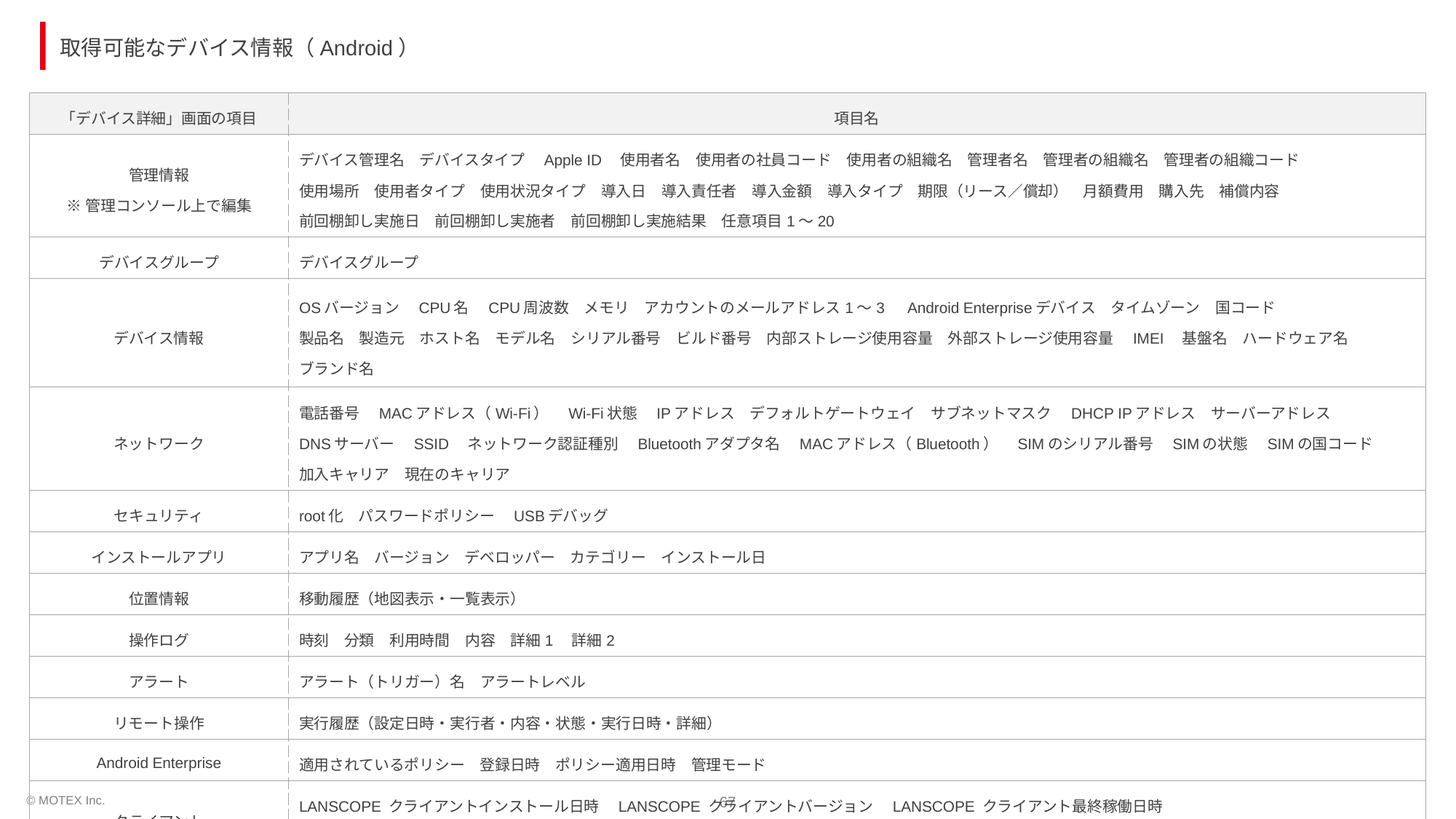

取得可能なデバイス情報（Android）
| 「デバイス詳細」画面の項目 | 項目名 |
| --- | --- |
| 管理情報 ※管理コンソール上で編集 | デバイス管理名　デバイスタイプ　Apple ID　使用者名　使用者の社員コード　使用者の組織名　管理者名　管理者の組織名　管理者の組織コード　 使用場所　使用者タイプ　使用状況タイプ　導入日　導入責任者　導入金額　導入タイプ　期限（リース／償却）　月額費用　購入先　補償内容　 前回棚卸し実施日　前回棚卸し実施者　前回棚卸し実施結果　任意項目1～20 |
| デバイスグループ | デバイスグループ |
| デバイス情報 | OSバージョン　CPU名　CPU周波数　メモリ　アカウントのメールアドレス1〜3　Android Enterpriseデバイス　タイムゾーン　国コード 製品名　製造元　ホスト名　モデル名　シリアル番号　ビルド番号　内部ストレージ使用容量　外部ストレージ使用容量　IMEI　基盤名　ハードウェア名 ブランド名 |
| ネットワーク | 電話番号　MACアドレス（Wi-Fi）　Wi-Fi状態　IPアドレス　デフォルトゲートウェイ　サブネットマスク　DHCP IPアドレス　サーバーアドレス　 DNSサーバー　SSID　ネットワーク認証種別　Bluetoothアダプタ名　MACアドレス（Bluetooth）　SIMのシリアル番号　SIMの状態　SIMの国コード　 加入キャリア　現在のキャリア |
| セキュリティ | root化　パスワードポリシー　USBデバッグ |
| インストールアプリ | アプリ名　バージョン　デベロッパー　カテゴリー　インストール日 |
| 位置情報 | 移動履歴（地図表示・一覧表示） |
| 操作ログ | 時刻　分類　利用時間　内容　詳細1　詳細2 |
| アラート | アラート（トリガー）名　アラートレベル |
| リモート操作 | 実行履歴（設定日時・実行者・内容・状態・実行日時・詳細） |
| Android Enterprise | 適用されているポリシー　登録日時　ポリシー適用日時　管理モード |
| クライアント | LANSCOPE クライアントインストール日時　LANSCOPE クライアントバージョン　LANSCOPE クライアント最終稼働日時　 LANSCOPE クライアントの設定（デバイス管理者・使用履歴へのアクセス） |